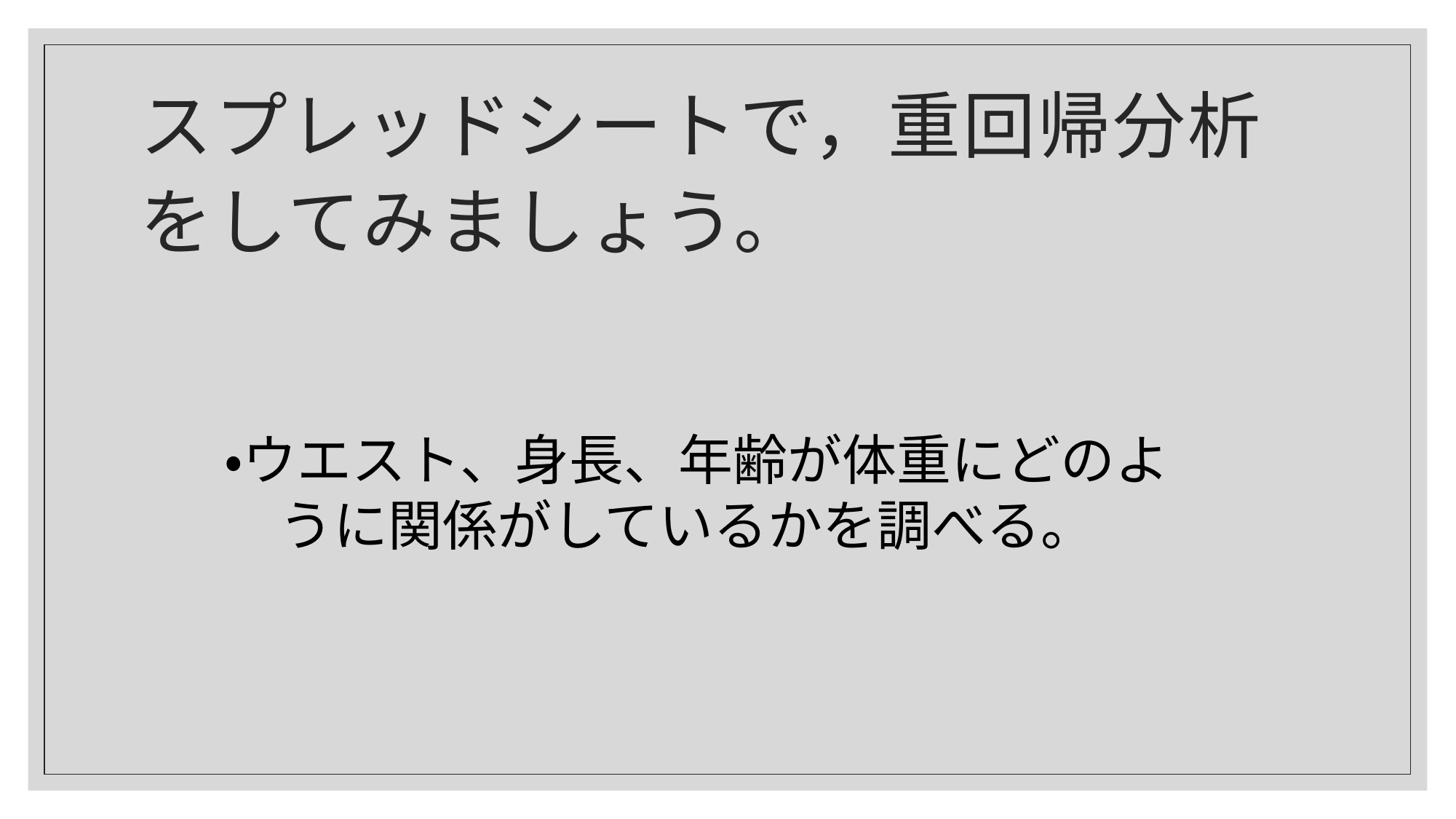

# スプレッドシートで，重回帰分析をしてみましょう。
・ウエスト、身長、年齢が体重にどのよ
　うに関係がしているかを調べる。